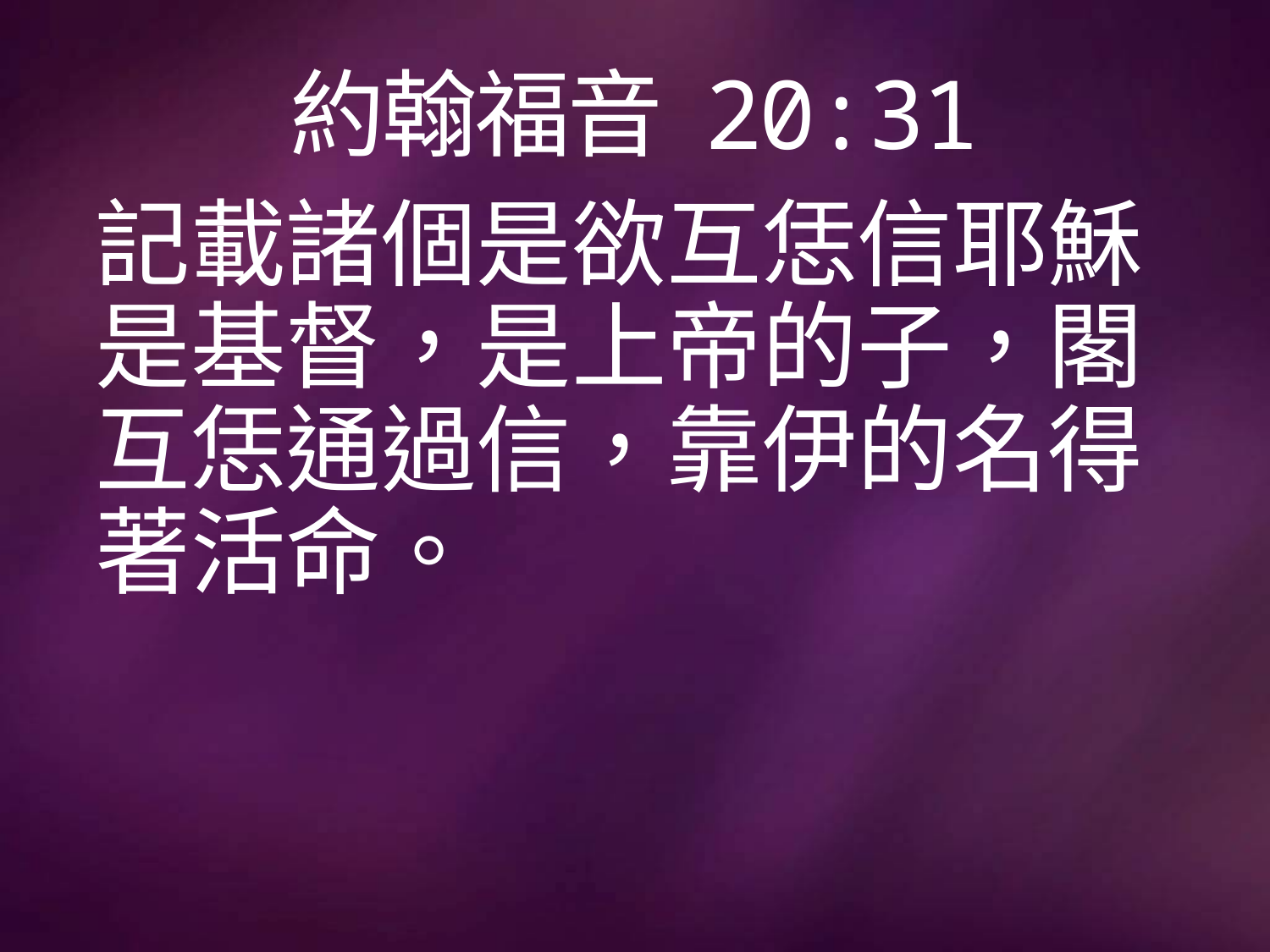

# 約翰福音 20:31
記載諸個是欲互恁信耶穌是基督，是上帝的子，閣互恁通過信，靠伊的名得著活命。